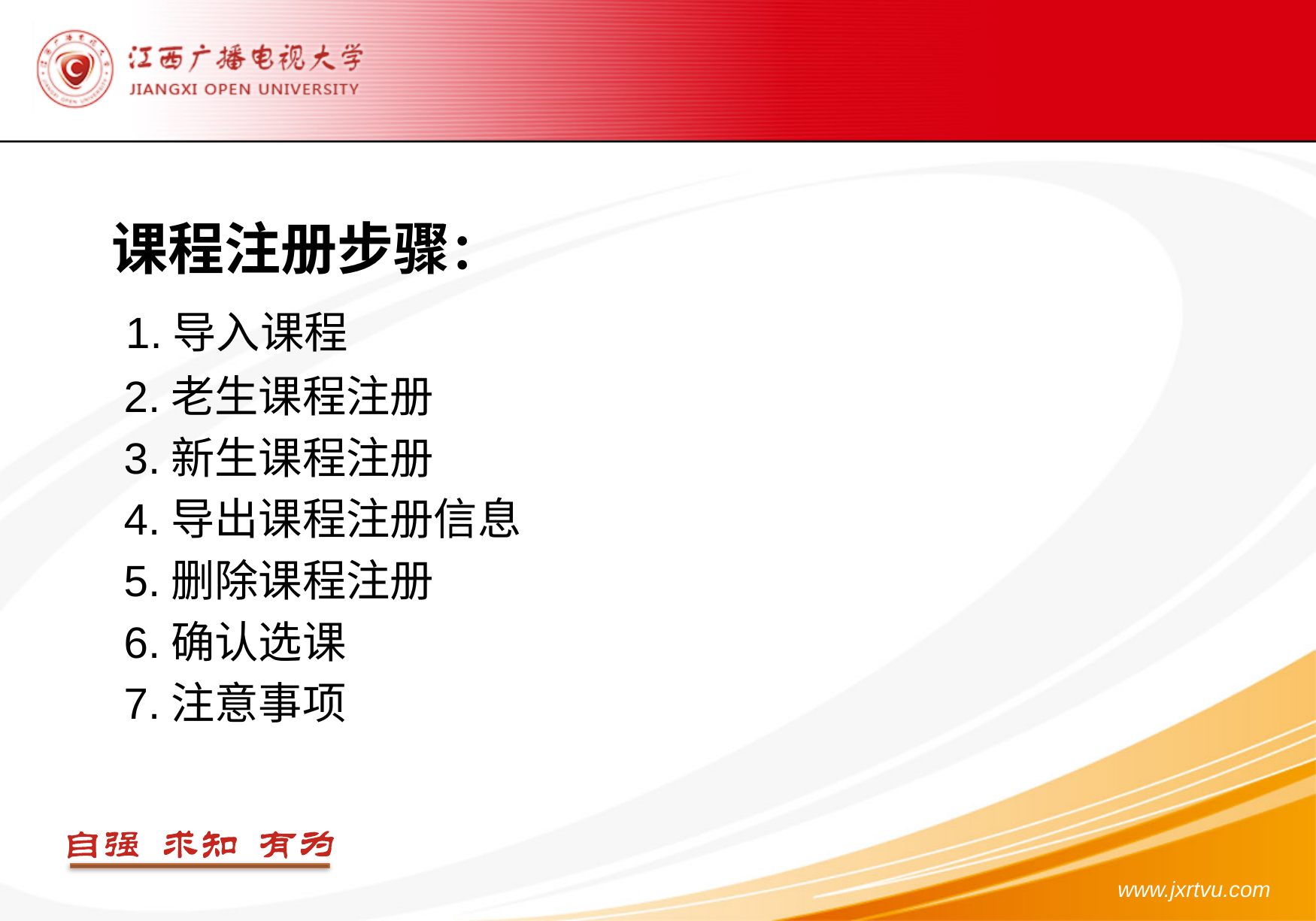

课程注册步骤：
 1.导入课程
 2.老生课程注册
 3.新生课程注册
 4.导出课程注册信息
 5.删除课程注册
 6.确认选课
 7.注意事项